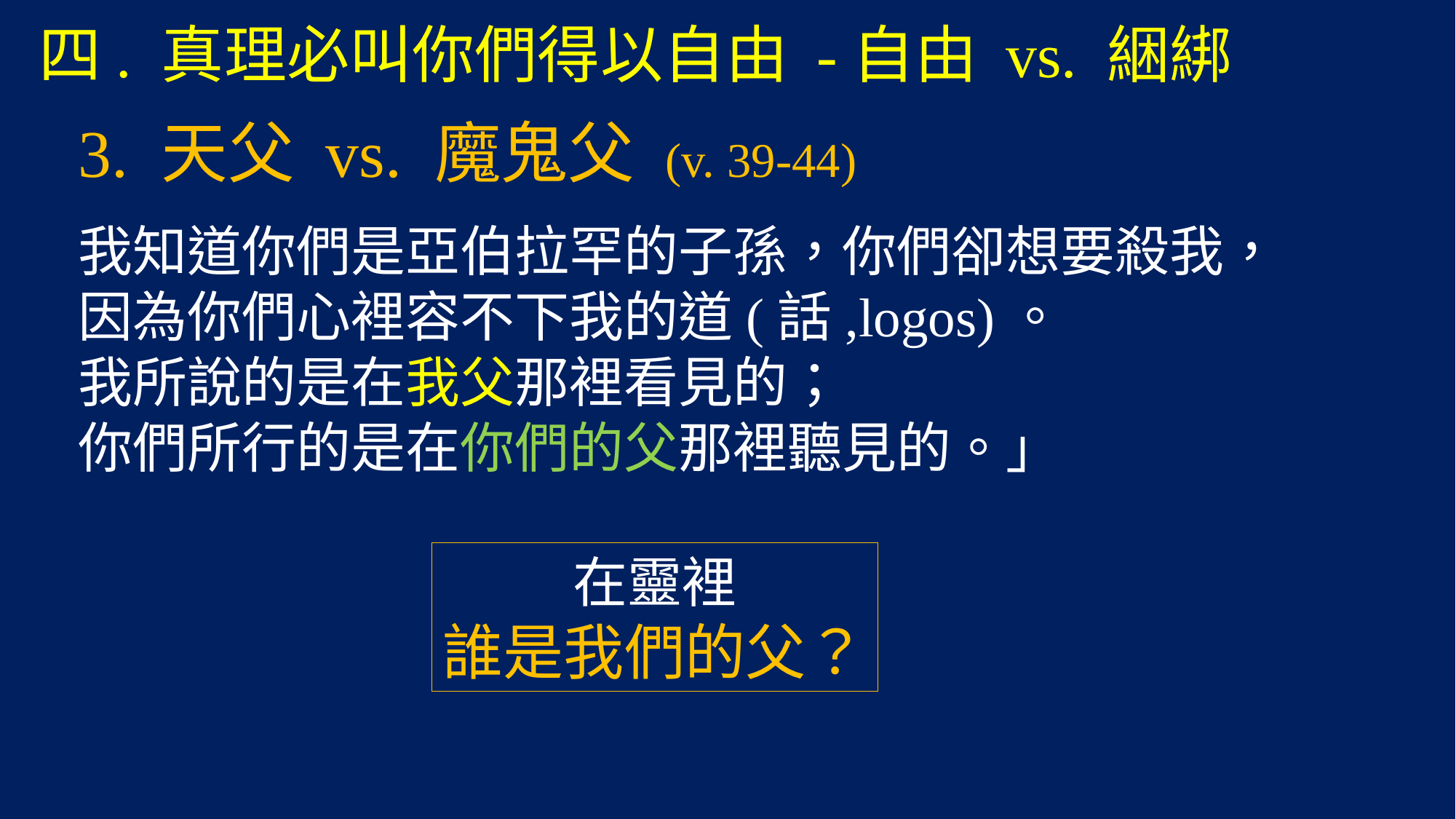

# 四. 真理必叫你們得以自由 -自由 vs. 綑綁
3. 天父 vs. 魔鬼父 (v. 39-44)

我知道你們是亞伯拉罕的子孫，你們卻想要殺我，
因為你們心裡容不下我的道(話,logos)。
我所說的是在我父那裡看見的；
你們所行的是在你們的父那裡聽見的。」

在靈裡
誰是我們的父？